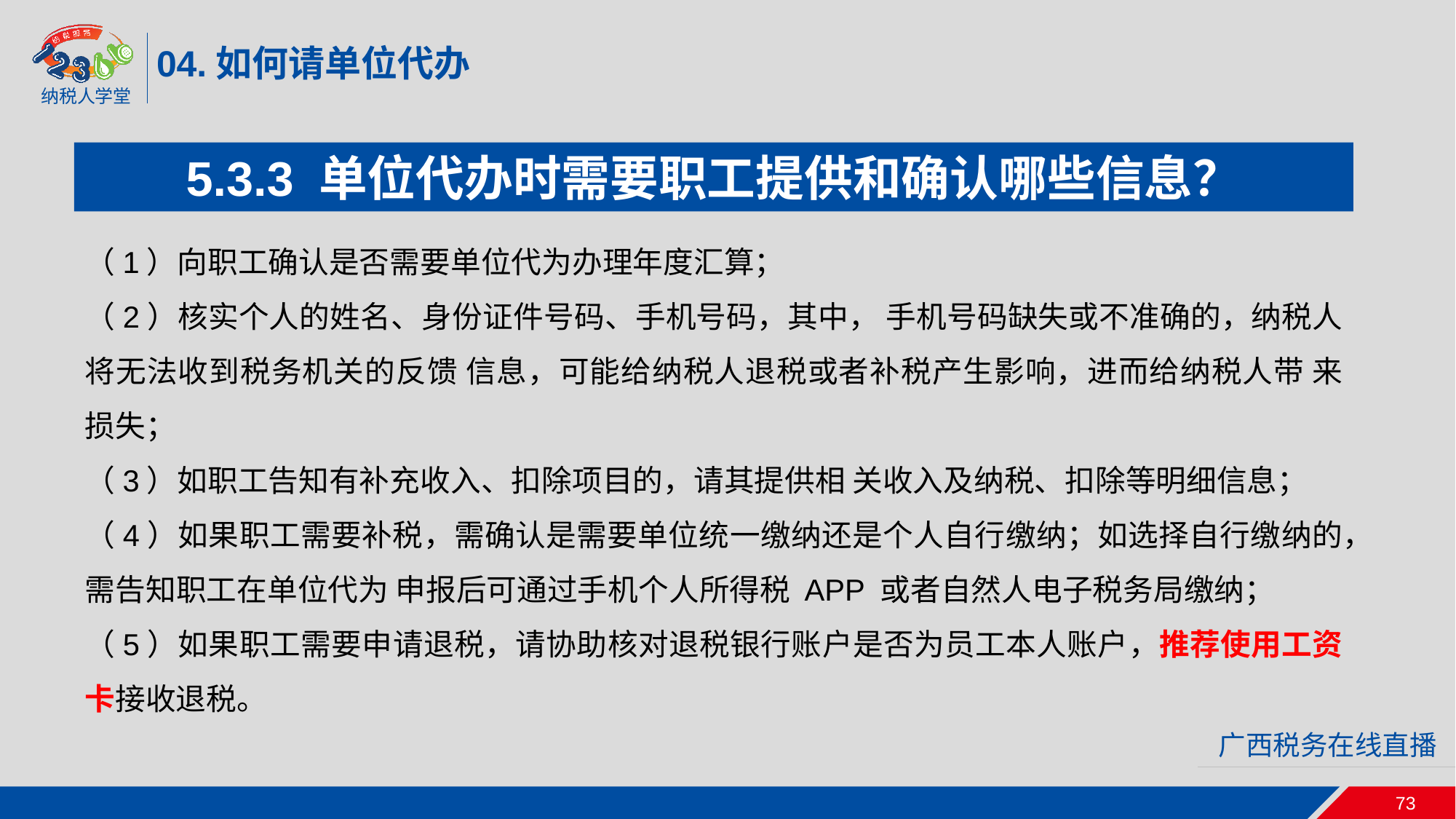

04.如何请单位代办
5.3.3 单位代办时需要职工提供和确认哪些信息？
（1）向职工确认是否需要单位代为办理年度汇算；
（2）核实个人的姓名、身份证件号码、手机号码，其中， 手机号码缺失或不准确的，纳税人将无法收到税务机关的反馈 信息，可能给纳税人退税或者补税产生影响，进而给纳税人带 来损失；
（3）如职工告知有补充收入、扣除项目的，请其提供相 关收入及纳税、扣除等明细信息；
（4）如果职工需要补税，需确认是需要单位统一缴纳还是个人自行缴纳；如选择自行缴纳的，需告知职工在单位代为 申报后可通过手机个人所得税 APP 或者自然人电子税务局缴纳；
（5）如果职工需要申请退税，请协助核对退税银行账户是否为员工本人账户，推荐使用工资卡接收退税。